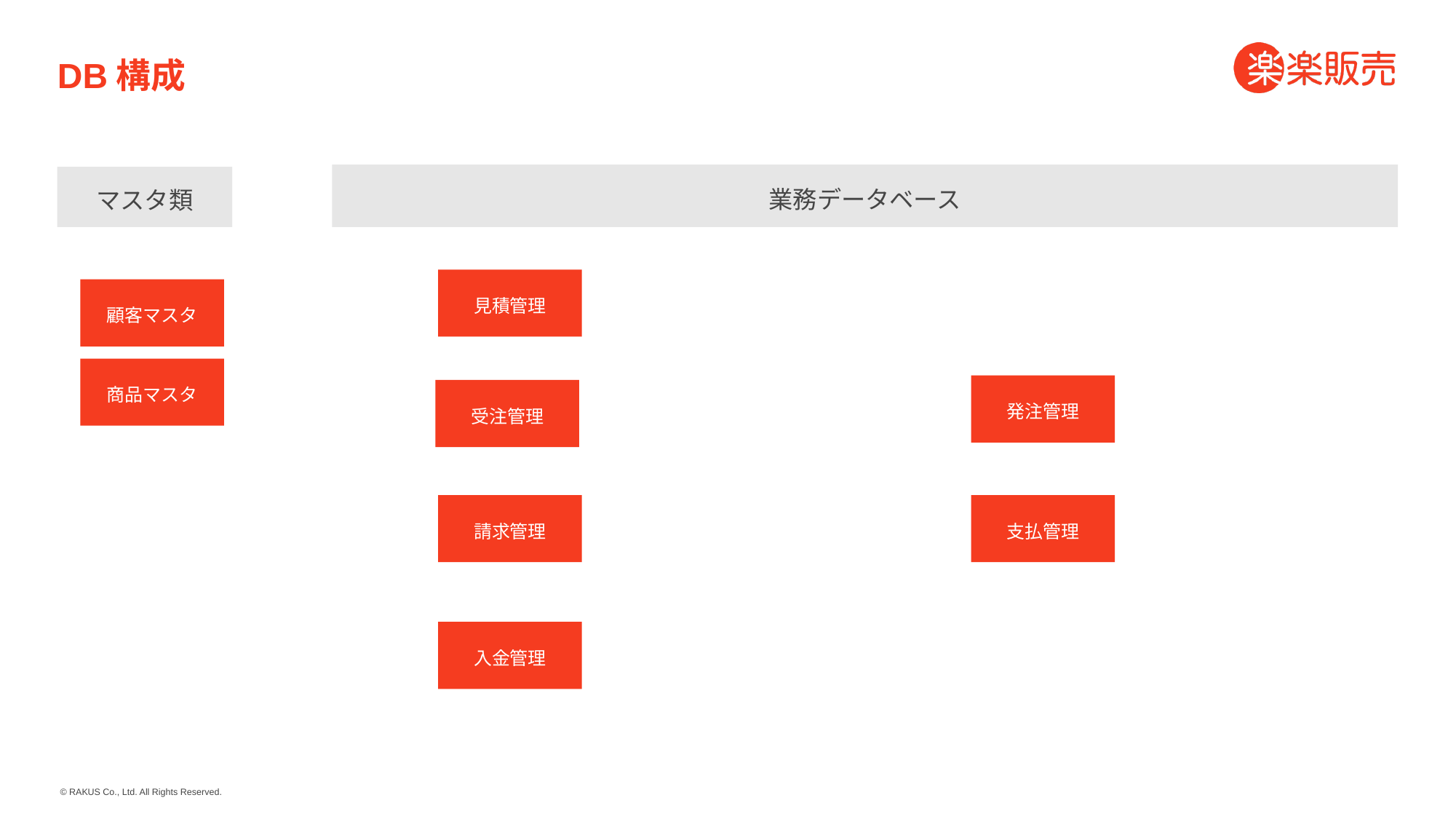

# DB構成
業務データベース
マスタ類
見積管理
顧客マスタ
商品マスタ
発注管理
受注管理
請求管理
支払管理
入金管理